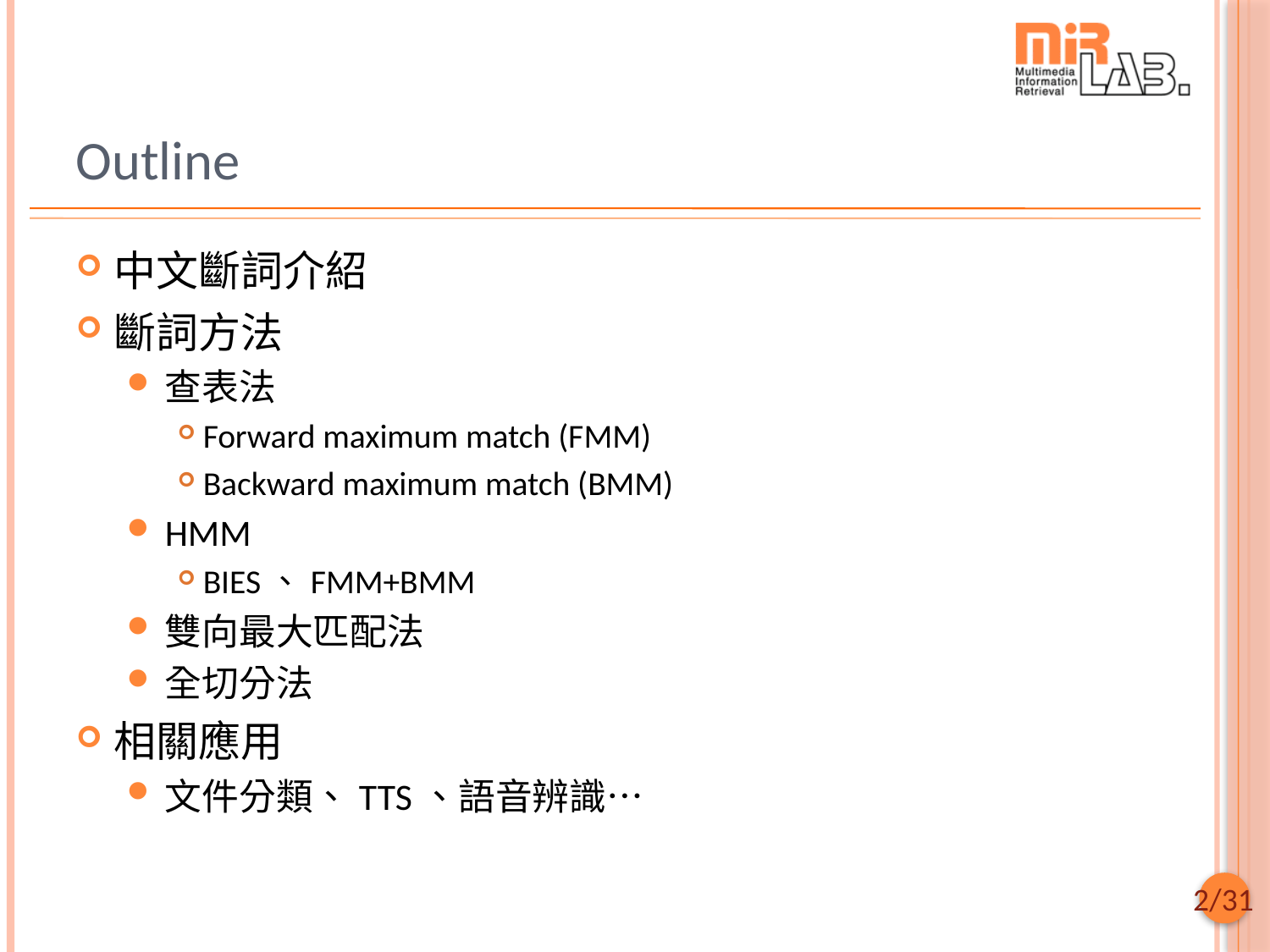

# Outline
中文斷詞介紹
斷詞方法
查表法
Forward maximum match (FMM)
Backward maximum match (BMM)
HMM
BIES、FMM+BMM
雙向最大匹配法
全切分法
相關應用
文件分類、TTS、語音辨識…